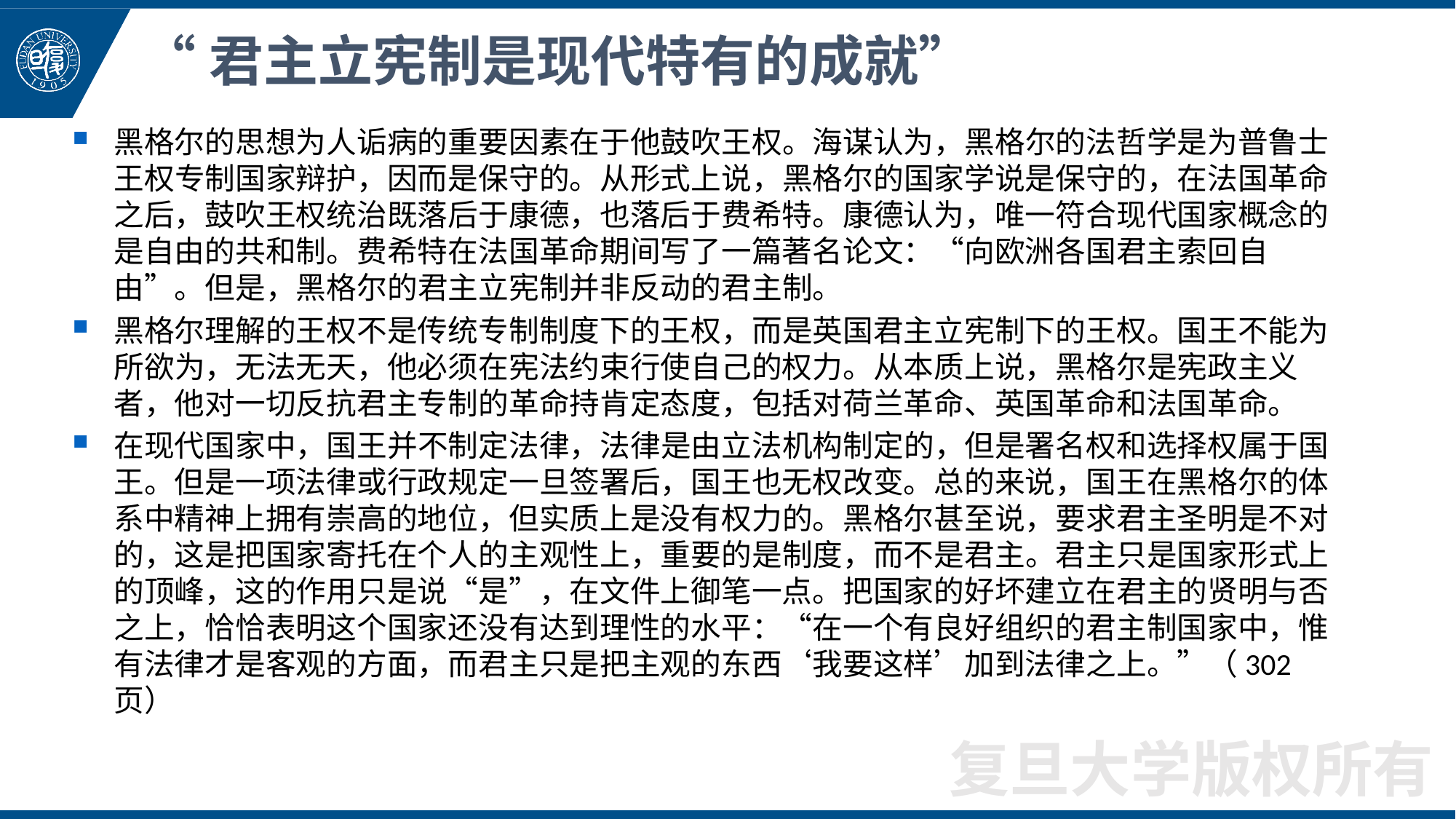

# “君主立宪制是现代特有的成就”
黑格尔的思想为人诟病的重要因素在于他鼓吹王权。海谋认为，黑格尔的法哲学是为普鲁士王权专制国家辩护，因而是保守的。从形式上说，黑格尔的国家学说是保守的，在法国革命之后，鼓吹王权统治既落后于康德，也落后于费希特。康德认为，唯一符合现代国家概念的是自由的共和制。费希特在法国革命期间写了一篇著名论文：“向欧洲各国君主索回自由”。但是，黑格尔的君主立宪制并非反动的君主制。
黑格尔理解的王权不是传统专制制度下的王权，而是英国君主立宪制下的王权。国王不能为所欲为，无法无天，他必须在宪法约束行使自己的权力。从本质上说，黑格尔是宪政主义者，他对一切反抗君主专制的革命持肯定态度，包括对荷兰革命、英国革命和法国革命。
在现代国家中，国王并不制定法律，法律是由立法机构制定的，但是署名权和选择权属于国王。但是一项法律或行政规定一旦签署后，国王也无权改变。总的来说，国王在黑格尔的体系中精神上拥有崇高的地位，但实质上是没有权力的。黑格尔甚至说，要求君主圣明是不对的，这是把国家寄托在个人的主观性上，重要的是制度，而不是君主。君主只是国家形式上的顶峰，这的作用只是说“是”，在文件上御笔一点。把国家的好坏建立在君主的贤明与否之上，恰恰表明这个国家还没有达到理性的水平：“在一个有良好组织的君主制国家中，惟有法律才是客观的方面，而君主只是把主观的东西‘我要这样’加到法律之上。”（302页）